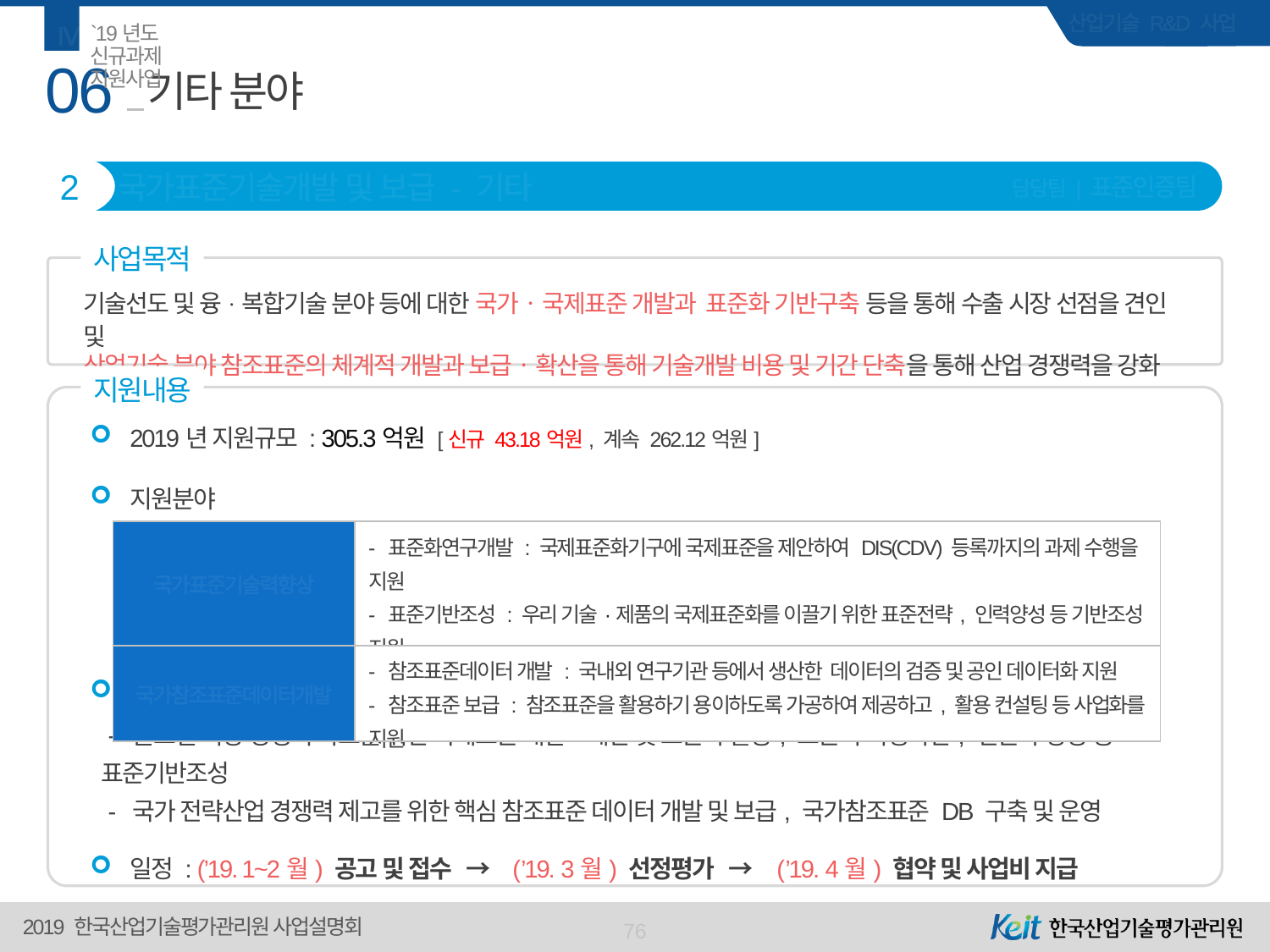

Ⅳ
`19년도 신규과제 지원사업
06
# 기타 분야
2
국가표준기술개발 및 보급 - 기타
담당팀 | 표준인증팀
사업목적

기술선도 및 융ㆍ복합기술 분야 등에 대한 국가ㆍ국제표준 개발과  표준화 기반구축 등을 통해 수출 시장 선점을 견인 및
산업기술 분야 참조표준의 체계적 개발과 보급ㆍ확산을 통해 기술개발 비용 및 기간 단축을 통해 산업 경쟁력을 강화
지원내용

2019년 지원규모 : 305.3억원 [신규 43.18억원, 계속 262.12억원]

지원분야

중점추진사항
 -  글로벌 시장 경쟁력 확보를 위한 국제표준 개발·제안 및 표준화 활동, 표준의 이행확산, 전문가 양성 등 표준기반조성
 -  국가 전략산업 경쟁력 제고를 위한 핵심 참조표준 데이터 개발 및 보급, 국가참조표준 DB 구축 및 운영

일정 : (’19. 1~2월) 공고 및 접수   →   (’19. 3월) 선정평가   →   (’19. 4월) 협약 및 사업비 지급
| 국가표준기술력향상 | - 표준화연구개발 : 국제표준화기구에 국제표준을 제안하여 DIS(CDV) 등록까지의 과제 수행을 지원 - 표준기반조성 : 우리 기술·제품의 국제표준화를 이끌기 위한 표준전략, 인력양성 등 기반조성 지원 |
| --- | --- |
| 국가참조표준데이터개발 | - 참조표준데이터 개발 : 국내외 연구기관 등에서 생산한 데이터의 검증 및 공인 데이터화 지원 - 참조표준 보급 : 참조표준을 활용하기 용이하도록 가공하여 제공하고, 활용 컨설팅 등 사업화를 지원 |
76